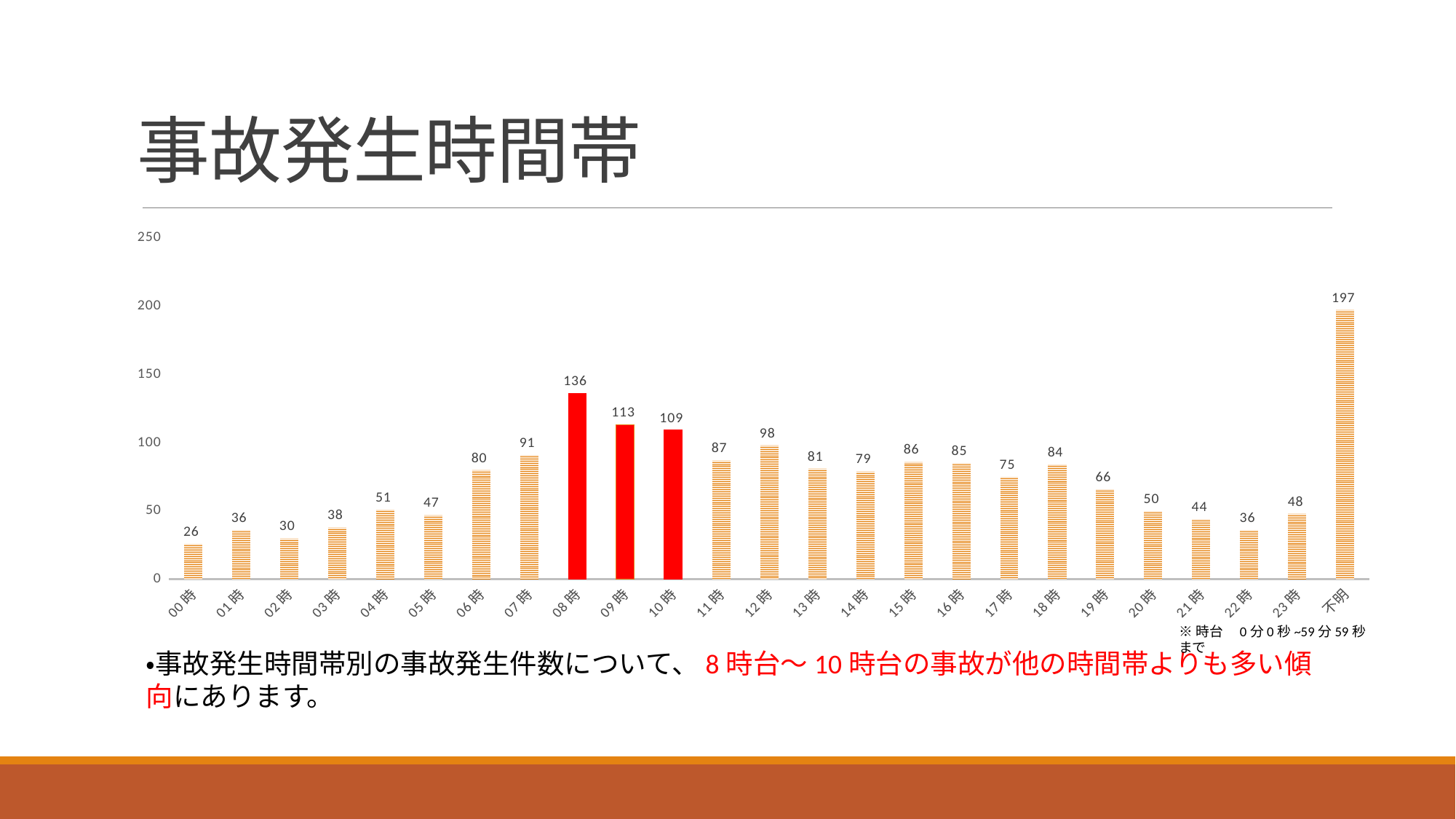

# 事故発生時間帯

### Chart

| Category | 集計 |
|---|---|
| 00時台 | 26.0 |
| 01時台 | 36.0 |
| 02時台 | 30.0 |
| 03時台 | 38.0 |
| 04時台 | 51.0 |
| 05時台 | 47.0 |
| 06時台 | 80.0 |
| 07時台 | 91.0 |
| 08時台 | 136.0 |
| 09時台 | 113.0 |
| 10時台 | 109.0 |
| 11時台 | 87.0 |
| 12時台 | 98.0 |
| 13時台 | 81.0 |
| 14時台 | 79.0 |
| 15時台 | 86.0 |
| 16時台 | 85.0 |
| 17時台 | 75.0 |
| 18時台 | 84.0 |
| 19時台 | 66.0 |
| 20時台 | 50.0 |
| 21時台 | 44.0 |
| 22時台 | 36.0 |
| 23時台 | 48.0 |
| 不明 | 197.0 |
※時台　0分0秒~59分59秒まで
・事故発生時間帯別の事故発生件数について、8時台～10時台の事故が他の時間帯よりも多い傾向にあります。